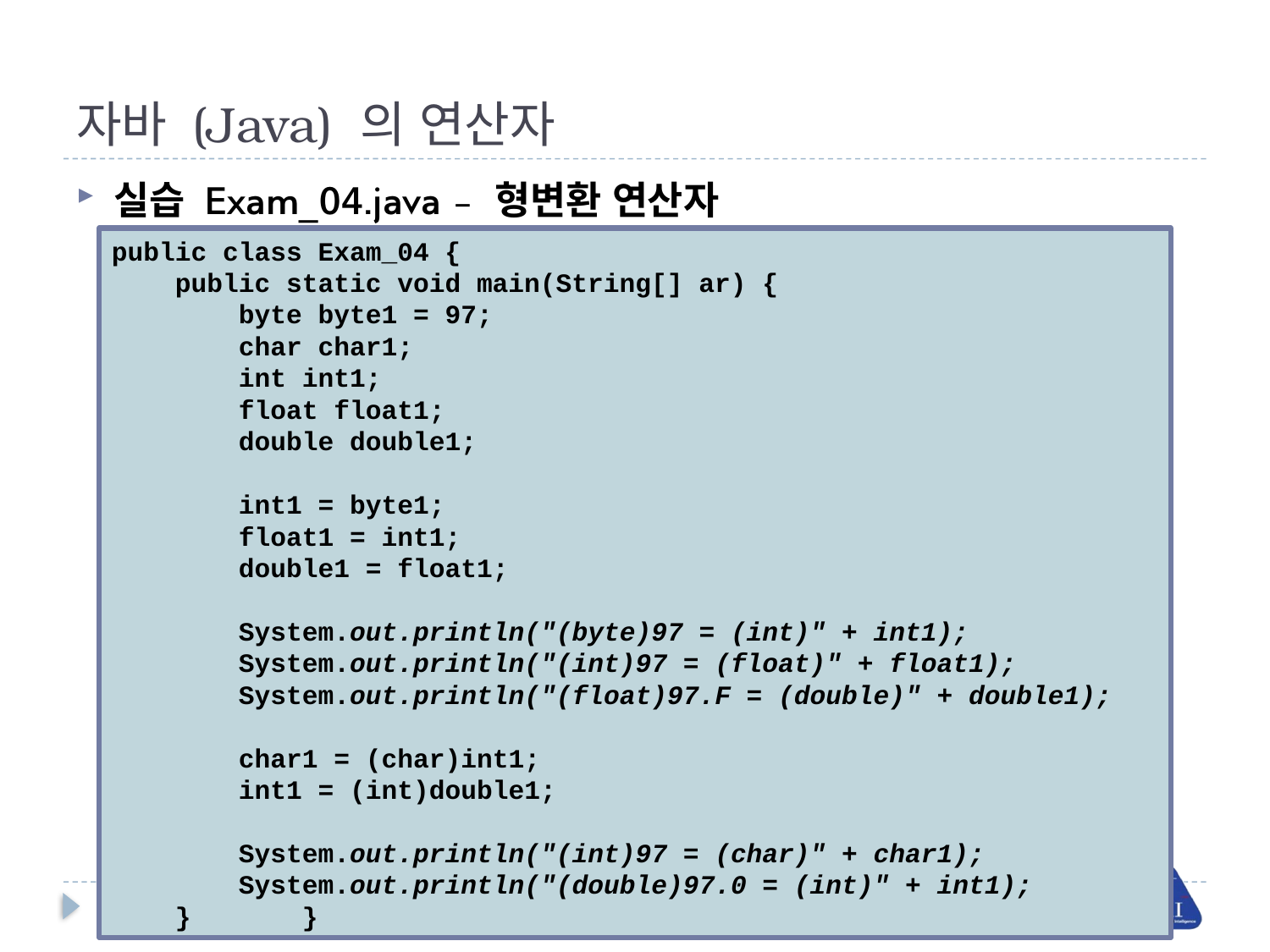

# 자바 (Java) 의 연산자
실습 Exam_04.java – 형변환 연산자

public class Exam_04 {
public static void main(String[] ar) {
byte byte1 = 97;
char char1;
int int1;
float float1;
double double1;

int1 = byte1;
float1 = int1;
double1 = float1;

System.out.println("(byte)97 = (int)" + int1);
System.out.println("(int)97 = (float)" + float1);
System.out.println("(float)97.F = (double)" + double1);

char1 = (char)int1;
int1 = (int)double1;

System.out.println("(int)97 = (char)" + char1);
System.out.println("(double)97.0 = (int)" + int1);
}	}